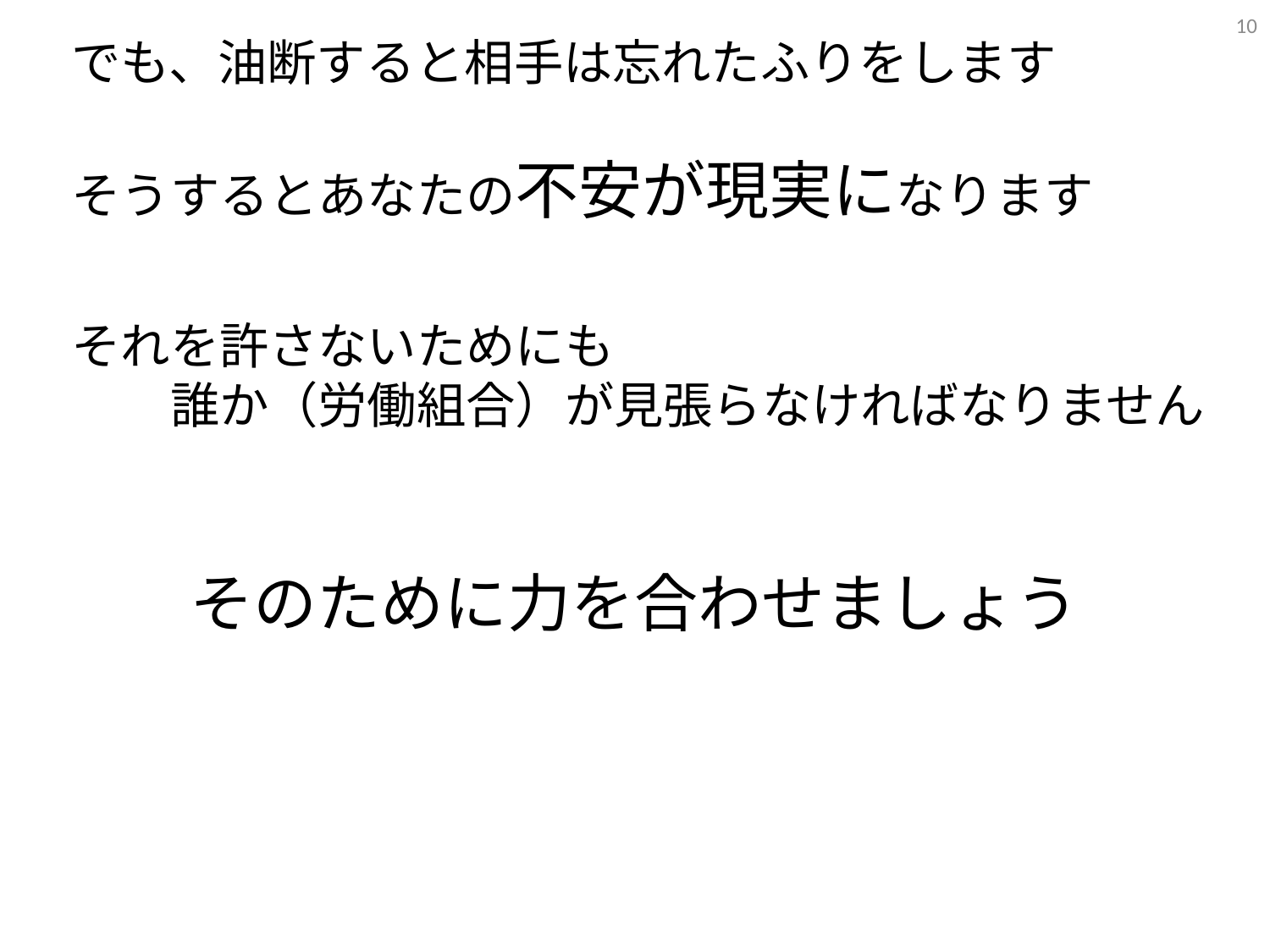

10
でも、油断すると相手は忘れたふりをします

そうするとあなたの不安が現実になります
それを許さないためにも
　　誰か（労働組合）が見張らなければなりません
そのために力を合わせましょう